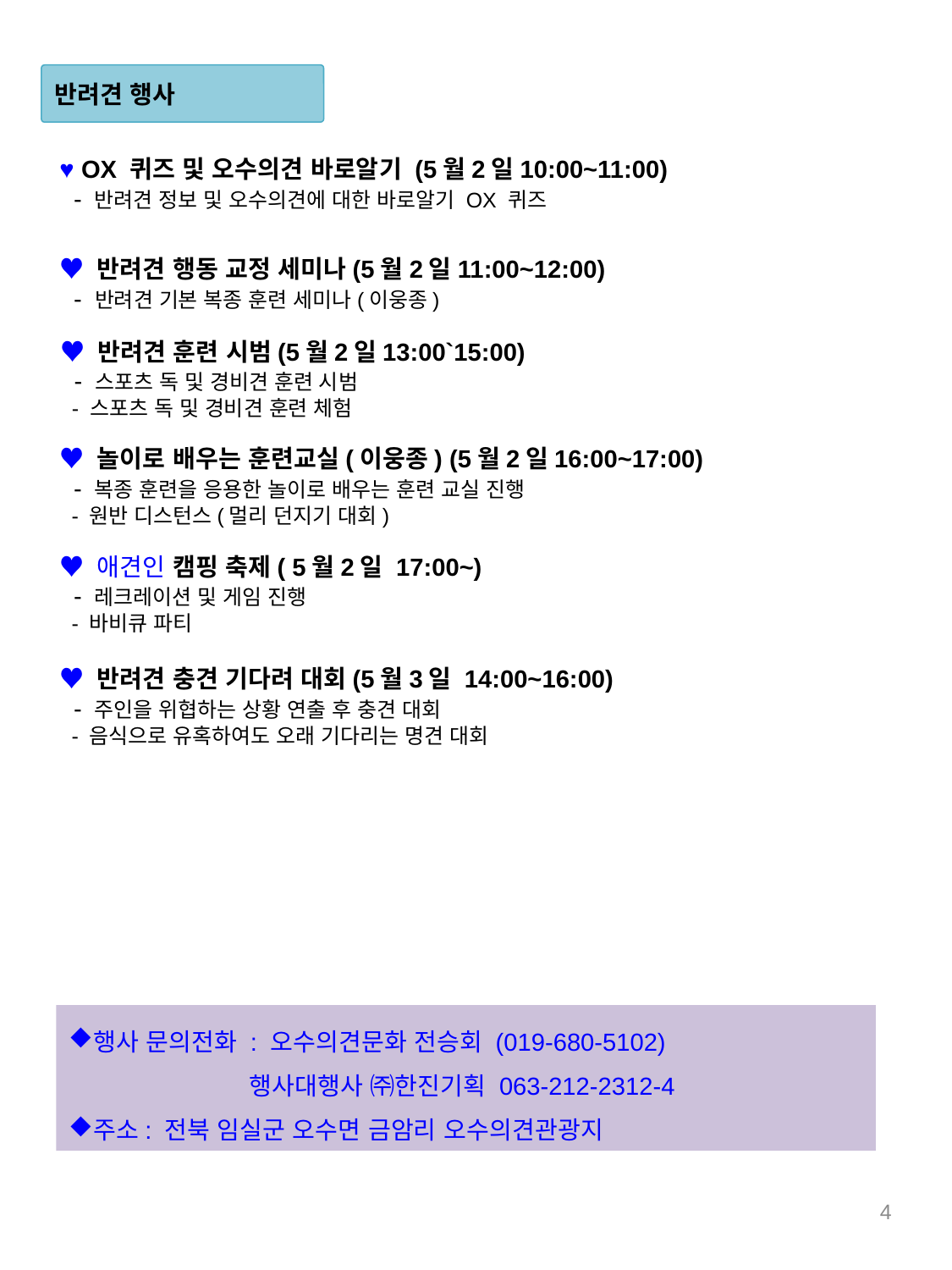

반려견 행사
♥ OX 퀴즈 및 오수의견 바로알기 (5월2일10:00~11:00)
  - 반려견 정보 및 오수의견에 대한 바로알기 OX 퀴즈

♥ 반려견 행동 교정 세미나(5월2일11:00~12:00)
  - 반려견 기본 복종 훈련 세미나(이웅종)

♥ 반려견 훈련 시범(5월2일13:00`15:00)
  - 스포츠 독 및 경비견 훈련 시범
  - 스포츠 독 및 경비견 훈련 체험

♥ 놀이로 배우는 훈련교실(이웅종) (5월2일16:00~17:00)
  - 복종 훈련을 응용한 놀이로 배우는 훈련 교실 진행
  - 원반 디스턴스(멀리 던지기 대회)

♥ 애견인 캠핑 축제( 5월2일 17:00~)
  - 레크레이션 및 게임 진행
  - 바비큐 파티

♥ 반려견 충견 기다려 대회(5월3일 14:00~16:00)
  - 주인을 위협하는 상황 연출 후 충견 대회
  - 음식으로 유혹하여도 오래 기다리는 명견 대회

행사 문의전화 : 오수의견문화 전승회 (019-680-5102)
                         행사대행사 ㈜한진기획 063-212-2312-4
주소: 전북 임실군 오수면 금암리 오수의견관광지
4